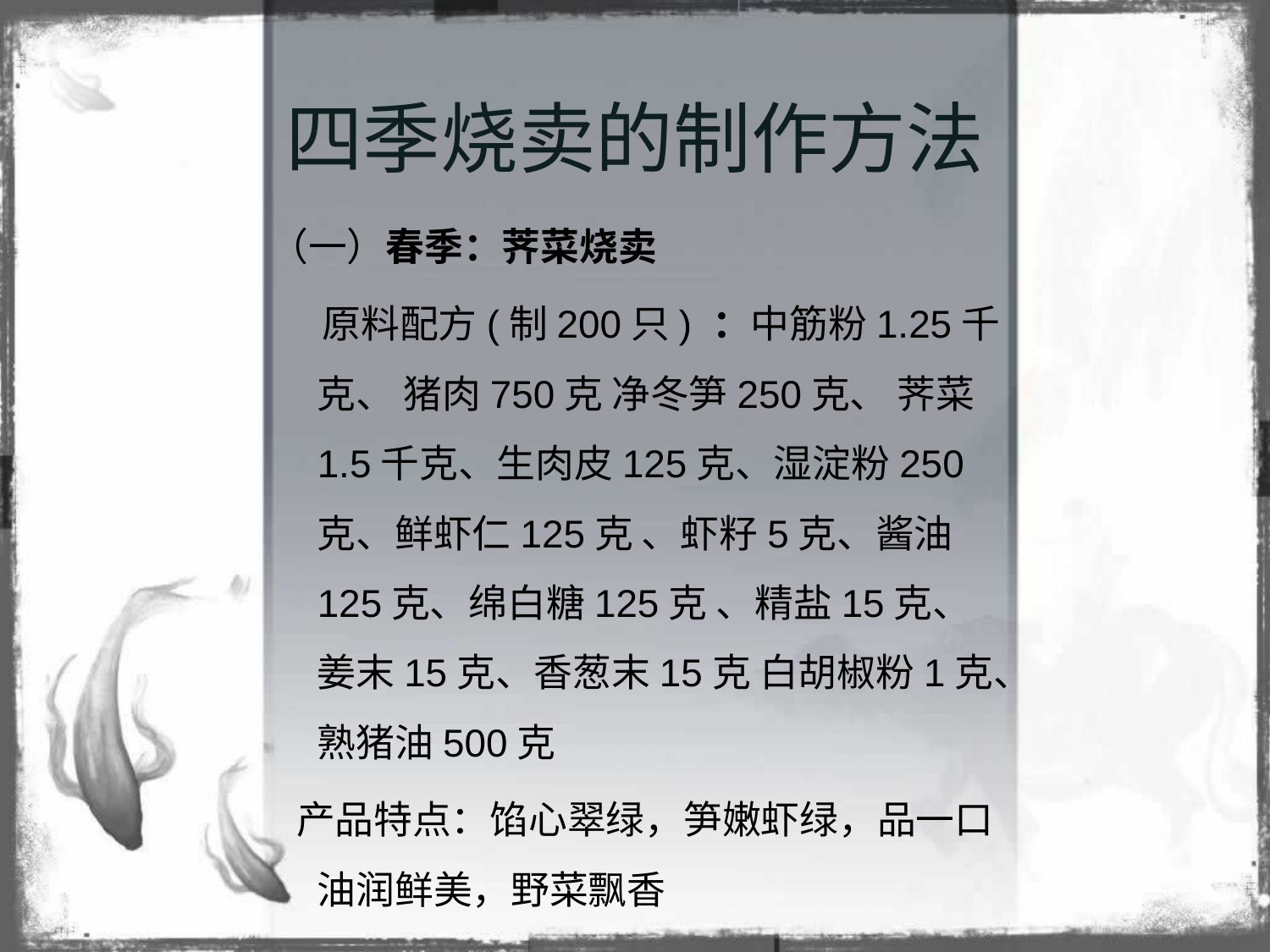

# 四季烧卖的制作方法
（一）春季：荠菜烧卖
     原料配方(制200只) ：中筋粉1.25千克、 猪肉750克 净冬笋250克、 荠菜1.5千克、生肉皮125克、湿淀粉250克、鲜虾仁125克 、虾籽5克、酱油125克、绵白糖125克 、精盐15克、姜末15克、香葱末15克 白胡椒粉1克、熟猪油500克
  产品特点：馅心翠绿，笋嫩虾绿，品一口油润鲜美，野菜飘香